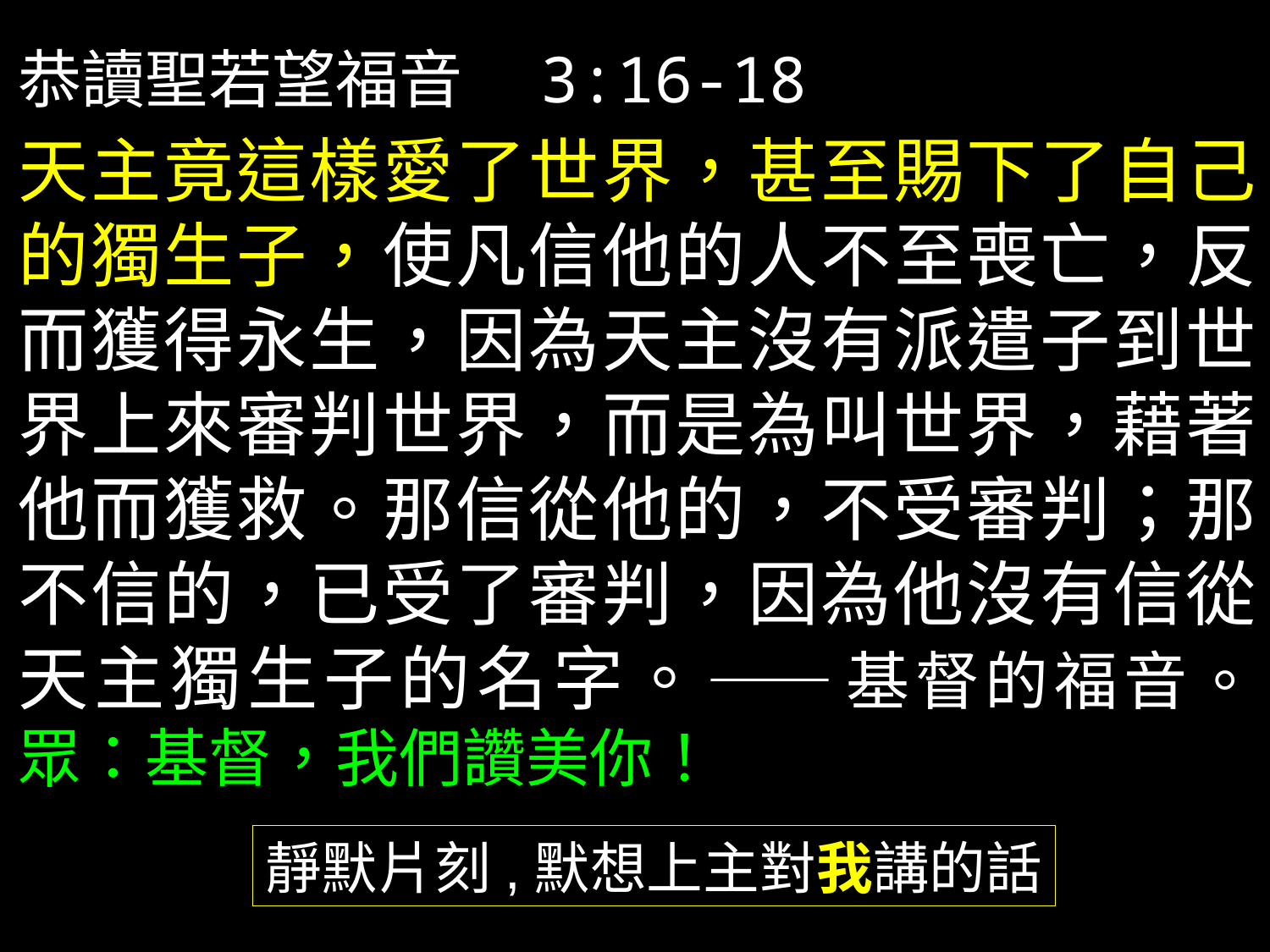

恭讀聖若望福音　3:16-18
天主竟這樣愛了世界，甚至賜下了自己的獨生子，使凡信他的人不至喪亡，反而獲得永生，因為天主沒有派遣子到世界上來審判世界，而是為叫世界，藉著他而獲救。那信從他的，不受審判；那不信的，已受了審判，因為他沒有信從天主獨生子的名字。——基督的福音。 眾：基督，我們讚美你！

靜默片刻,默想上主對我講的話